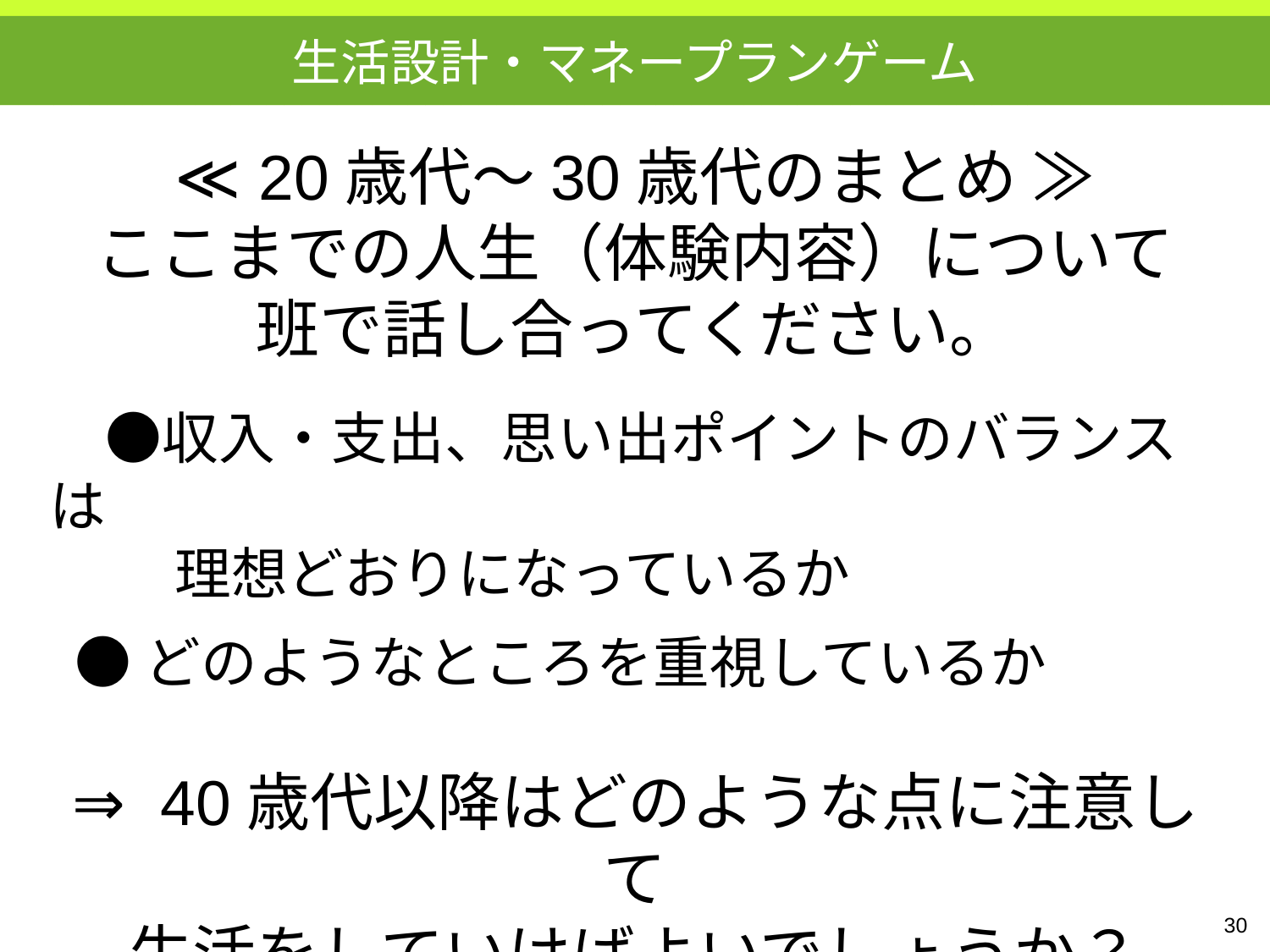

生活設計・マネープランゲーム
≪ 20歳代～30歳代のまとめ ≫
ここまでの人生（体験内容）について
班で話し合ってください。

　●収入・支出、思い出ポイントのバランスは
　　 理想どおりになっているか

  ●どのようなところを重視しているか

⇒  40歳代以降はどのような点に注意して
生活をしていけばよいでしょうか？
30